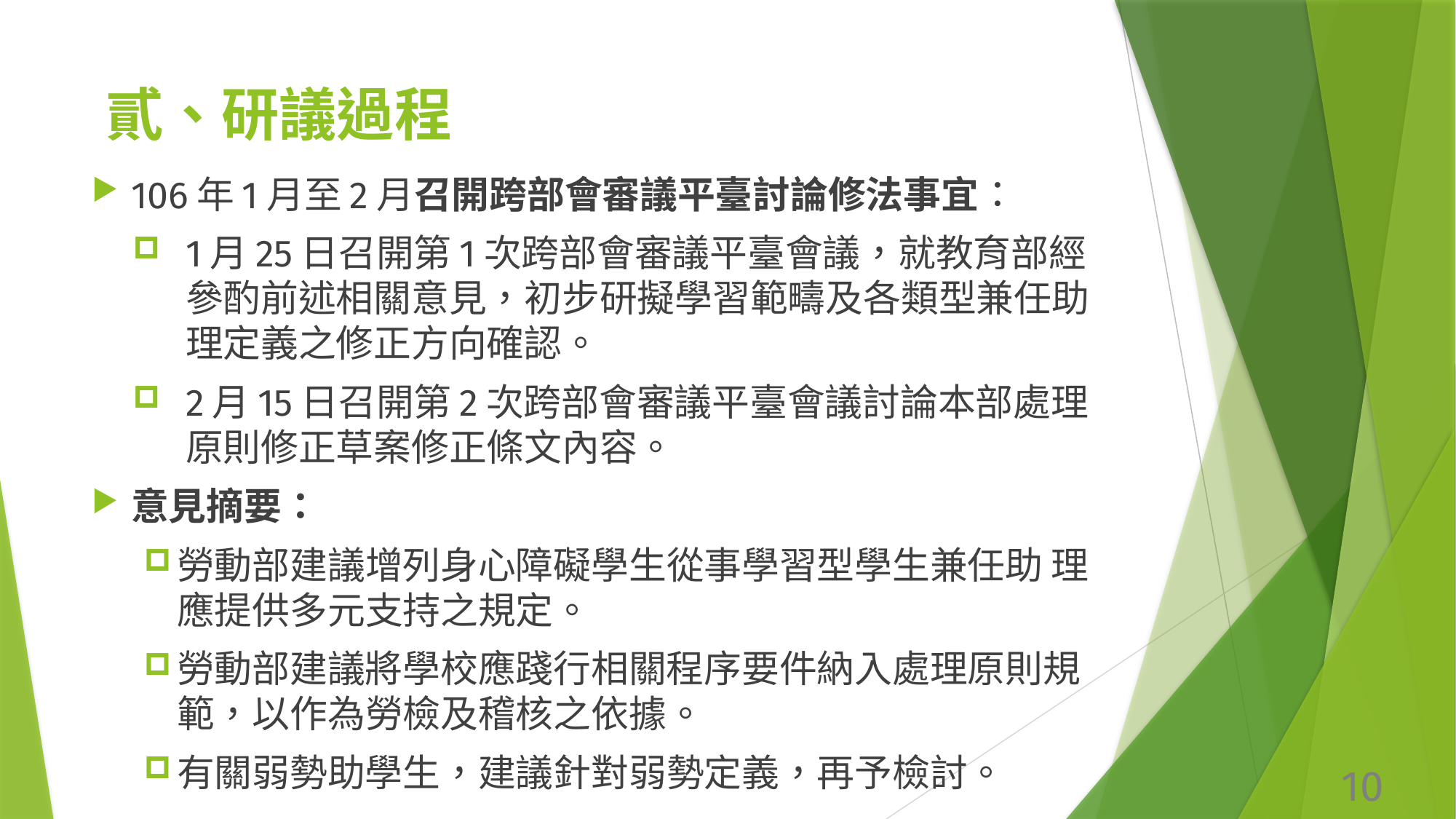

# 貳、研議過程
106年1月至2月召開跨部會審議平臺討論修法事宜：
1月25日召開第1次跨部會審議平臺會議，就教育部經參酌前述相關意見，初步研擬學習範疇及各類型兼任助理定義之修正方向確認。
2月15日召開第2次跨部會審議平臺會議討論本部處理原則修正草案修正條文內容。
意見摘要：
勞動部建議增列身心障礙學生從事學習型學生兼任助 理應提供多元支持之規定。
勞動部建議將學校應踐行相關程序要件納入處理原則規範，以作為勞檢及稽核之依據。
有關弱勢助學生，建議針對弱勢定義，再予檢討。

10